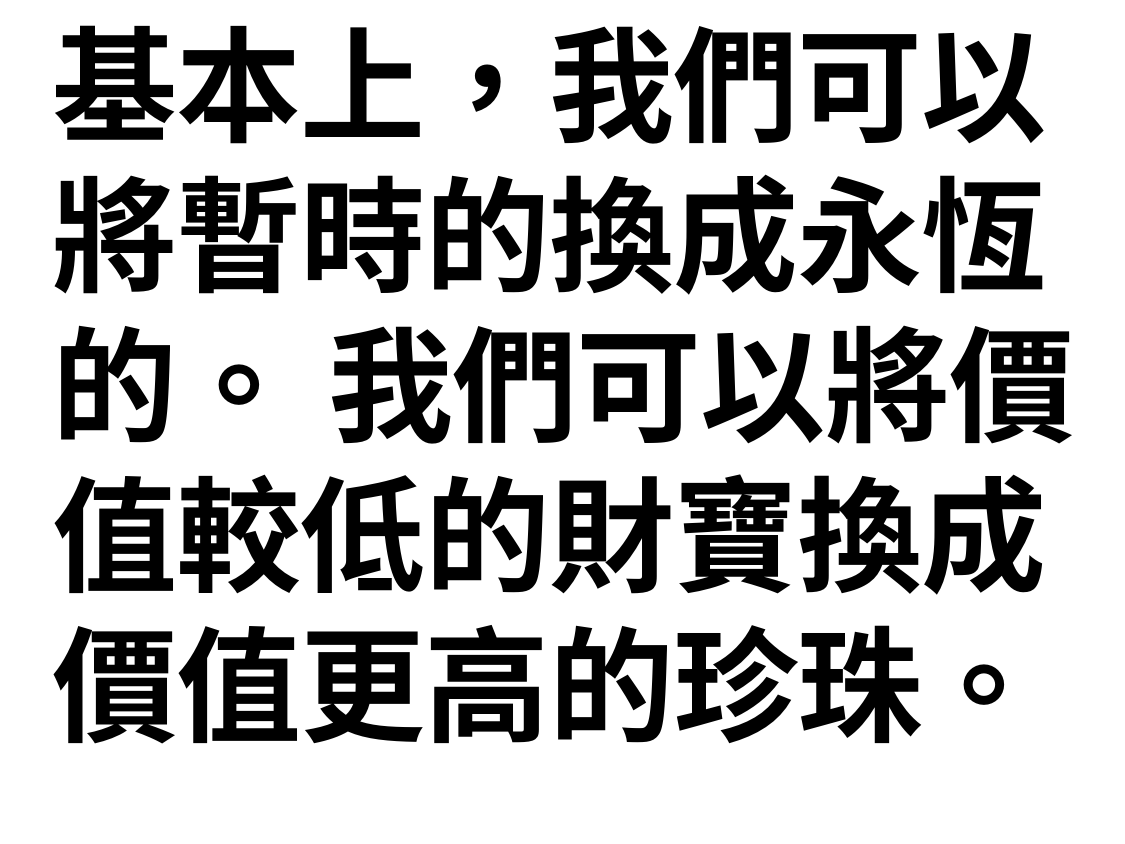

基本上，我們可以將暫時的換成永恆的。 我們可以將價值較低的財寶換成價值更高的珍珠。